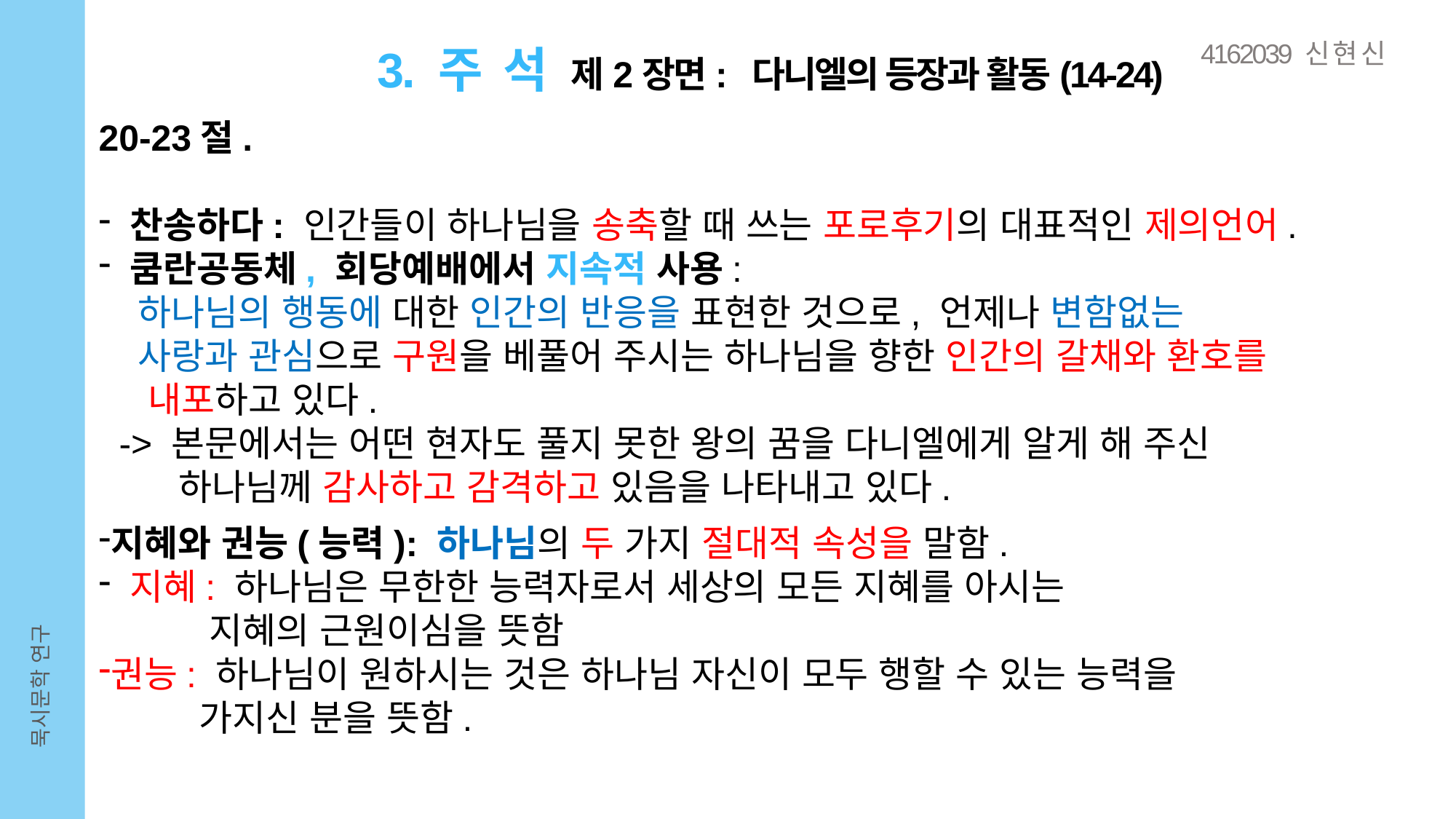

4162039 신 현 신
3. 주  석  제2장면:  다니엘의 등장과 활동(14-24)
20-23절.

 찬송하다: 인간들이 하나님을 송축할 때 쓰는 포로후기의 대표적인 제의언어.
 쿰란공동체, 회당예배에서 지속적 사용:
   하나님의 행동에 대한 인간의 반응을 표현한 것으로, 언제나 변함없는
   사랑과 관심으로 구원을 베풀어 주시는 하나님을 향한 인간의 갈채와 환호를
    내포하고 있다.
  -> 본문에서는 어떤 현자도 풀지 못한 왕의 꿈을 다니엘에게 알게 해 주신
       하나님께 감사하고 감격하고 있음을 나타내고 있다.

지혜와 권능(능력): 하나님의 두 가지 절대적 속성을 말함.
 지혜: 하나님은 무한한 능력자로서 세상의 모든 지혜를 아시는
          지혜의 근원이심을 뜻함
권능: 하나님이 원하시는 것은 하나님 자신이 모두 행할 수 있는 능력을
         가지신 분을 뜻함.

묵시문학 연구